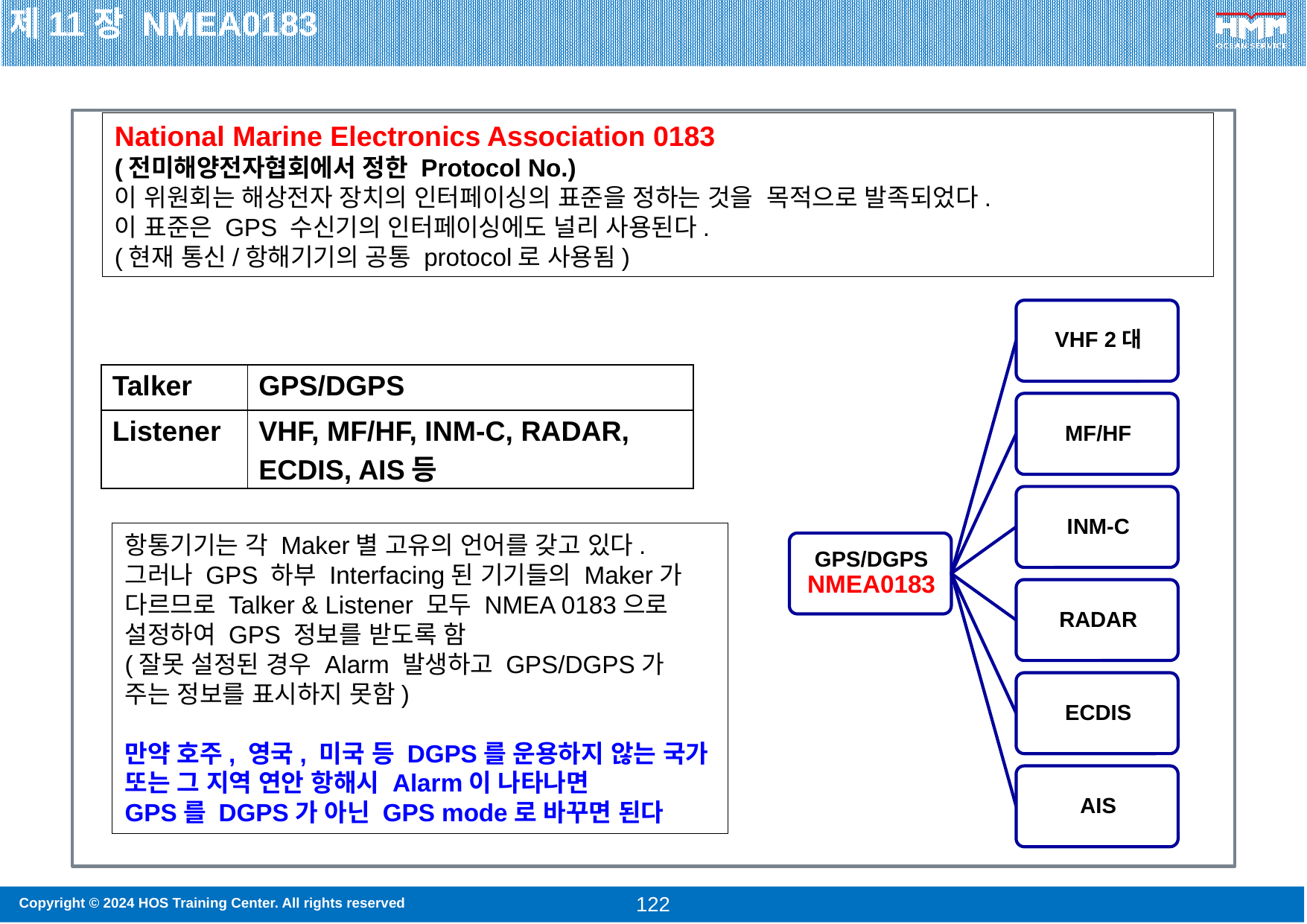

제11장 NMEA0183

National Marine Electronics Association 0183
(전미해양전자협회에서 정한 Protocol No.)
이 위원회는 해상전자 장치의 인터페이싱의 표준을 정하는 것을  목적으로 발족되었다.
이 표준은 GPS 수신기의 인터페이싱에도 널리 사용된다.
(현재 통신/항해기기의 공통 protocol로 사용됨)
GPS/DGPS
NMEA0183

VHF 2대

MF/HF

INM-C

RADAR

ECDIS

AIS
| Talker | GPS/DGPS |
| --- | --- |
| Listener | VHF, MF/HF, INM-C, RADAR, ECDIS, AIS등 |
항통기기는 각 Maker별 고유의 언어를 갖고 있다.
그러나 GPS 하부 Interfacing된 기기들의 Maker가
다르므로 Talker & Listener 모두 NMEA 0183으로
설정하여 GPS 정보를 받도록 함
(잘못 설정된 경우 Alarm 발생하고 GPS/DGPS가
주는 정보를 표시하지 못함)

만약 호주, 영국, 미국 등 DGPS를 운용하지 않는 국가
또는 그 지역 연안 항해시 Alarm이 나타나면
GPS를 DGPS가 아닌 GPS mode로 바꾸면 된다
122